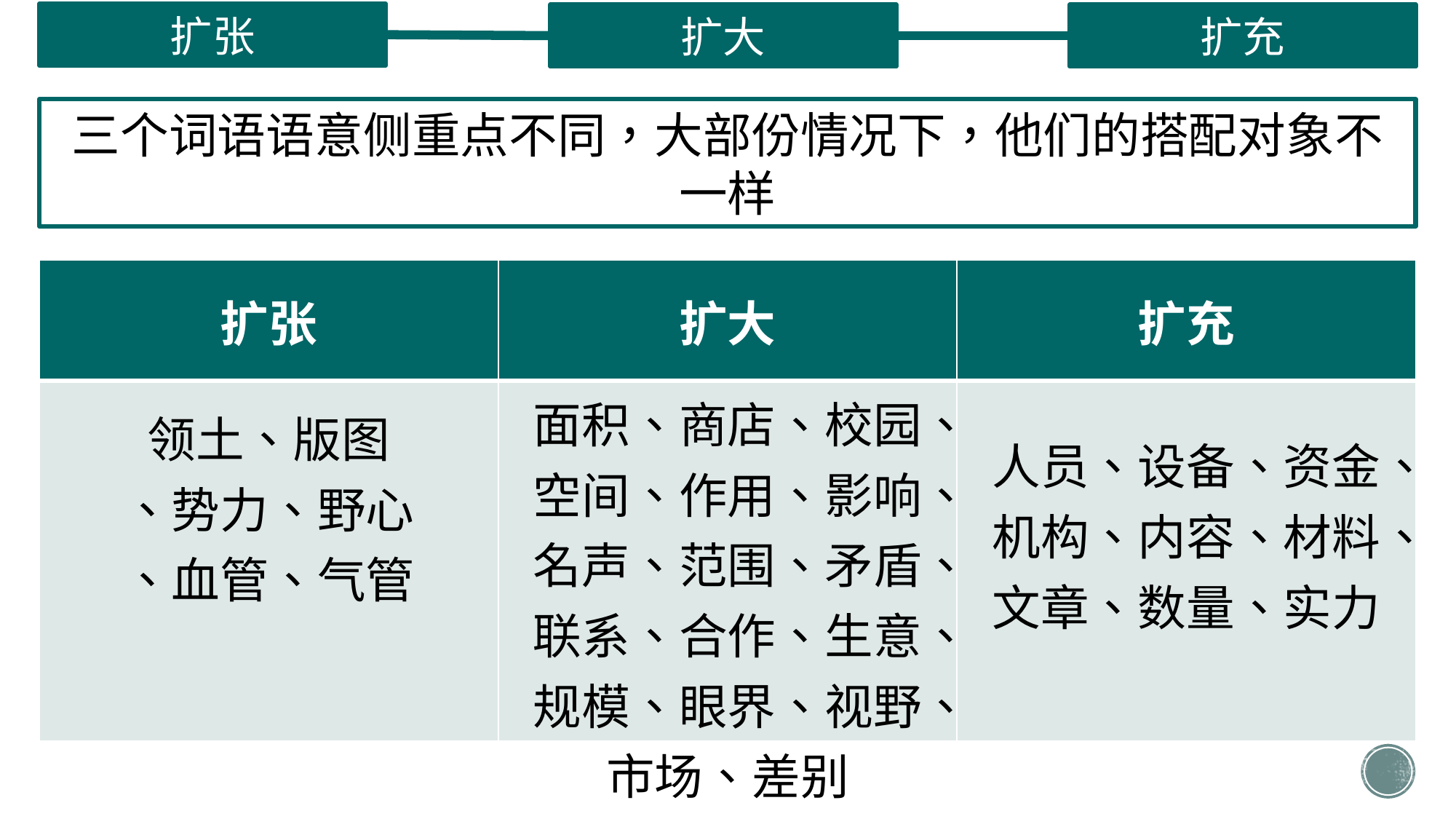

扩张
扩大
扩充
三个词语语意侧重点不同，大部份情况下，他们的搭配对象不一样
| 扩张 | 扩大 | 扩充 |
| --- | --- | --- |
| 领土、版图 、势力、野心 、血管、气管 | 面积、商店、校园、空间、作用、影响、名声、范围、矛盾、联系、合作、生意、规模、眼界、视野、市场、差别 | 人员、设备、资金、机构、内容、材料、文章、数量、实力 |